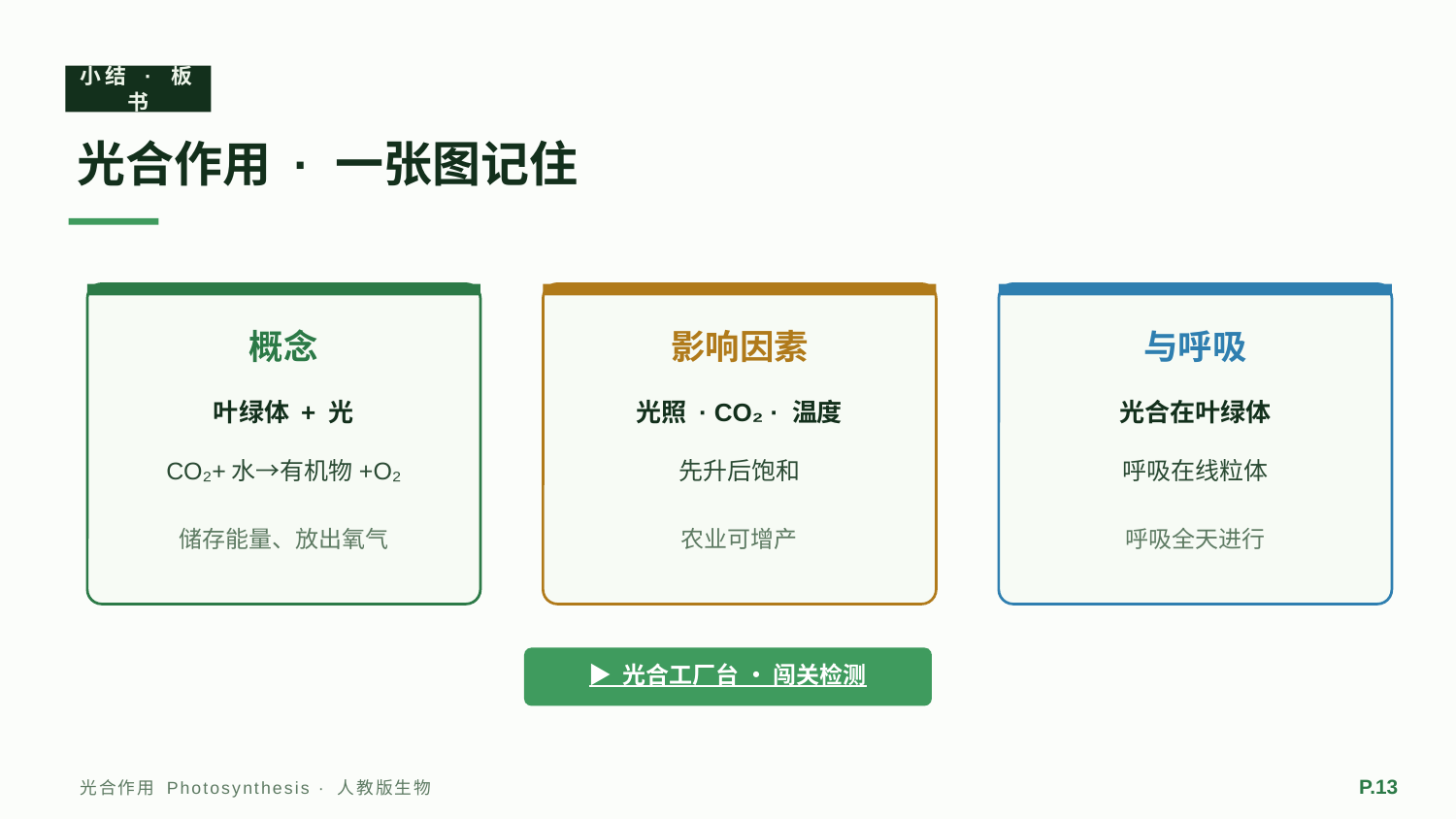

小结 · 板书

光合作用 · 一张图记住

概念
影响因素
与呼吸
叶绿体 + 光
光照 · CO₂ · 温度
光合在叶绿体
CO₂+水→有机物+O₂
先升后饱和
呼吸在线粒体
储存能量、放出氧气
农业可增产
呼吸全天进行
▶  光合工厂台 · 闯关检测

P.13
光合作用 Photosynthesis · 人教版生物